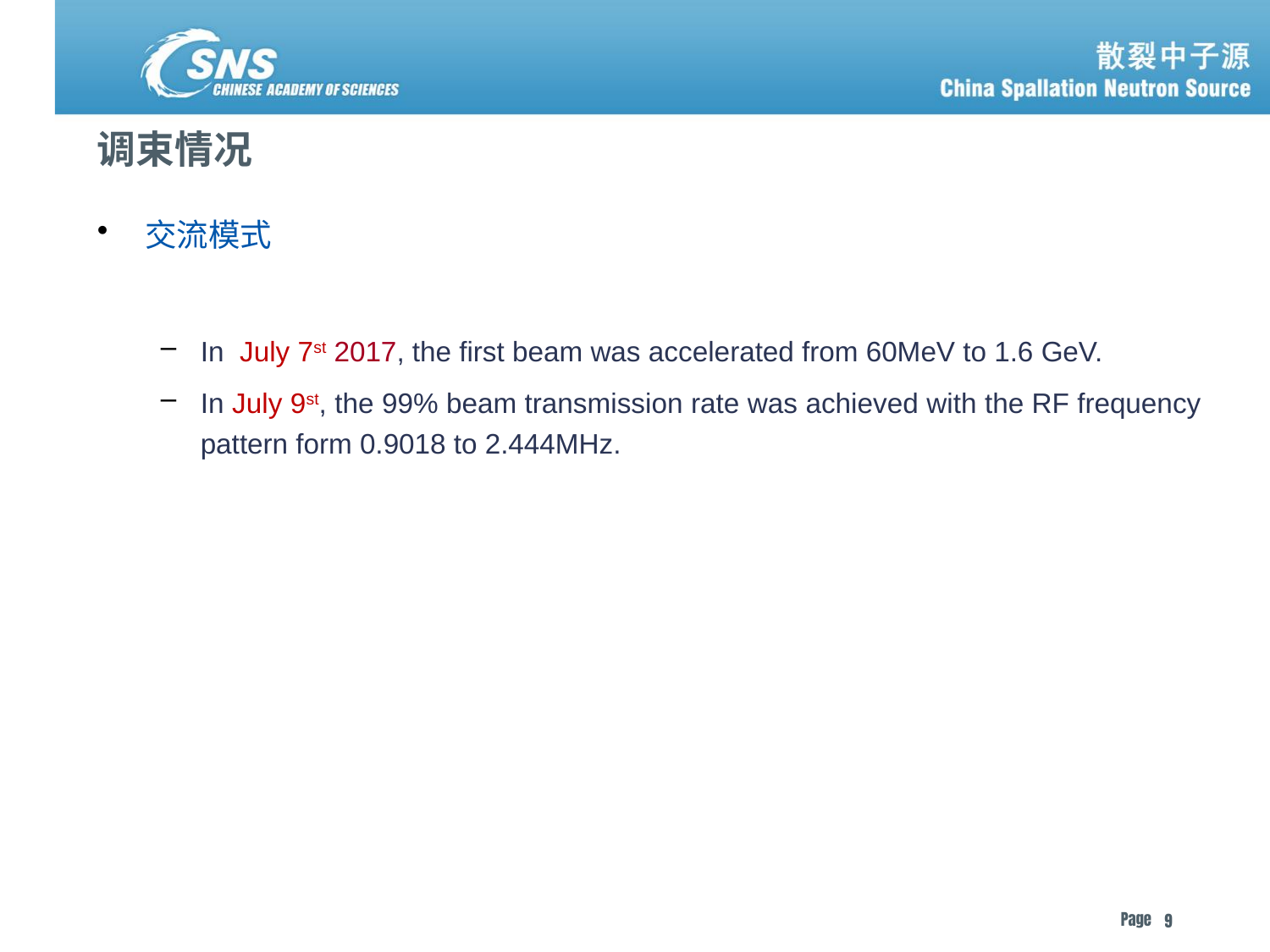

# 调束情况
交流模式

In  July 7st 2017, the first beam was accelerated from 60MeV to 1.6 GeV.
In July 9st, the 99% beam transmission rate was achieved with the RF frequency pattern form 0.9018 to 2.444MHz.

9